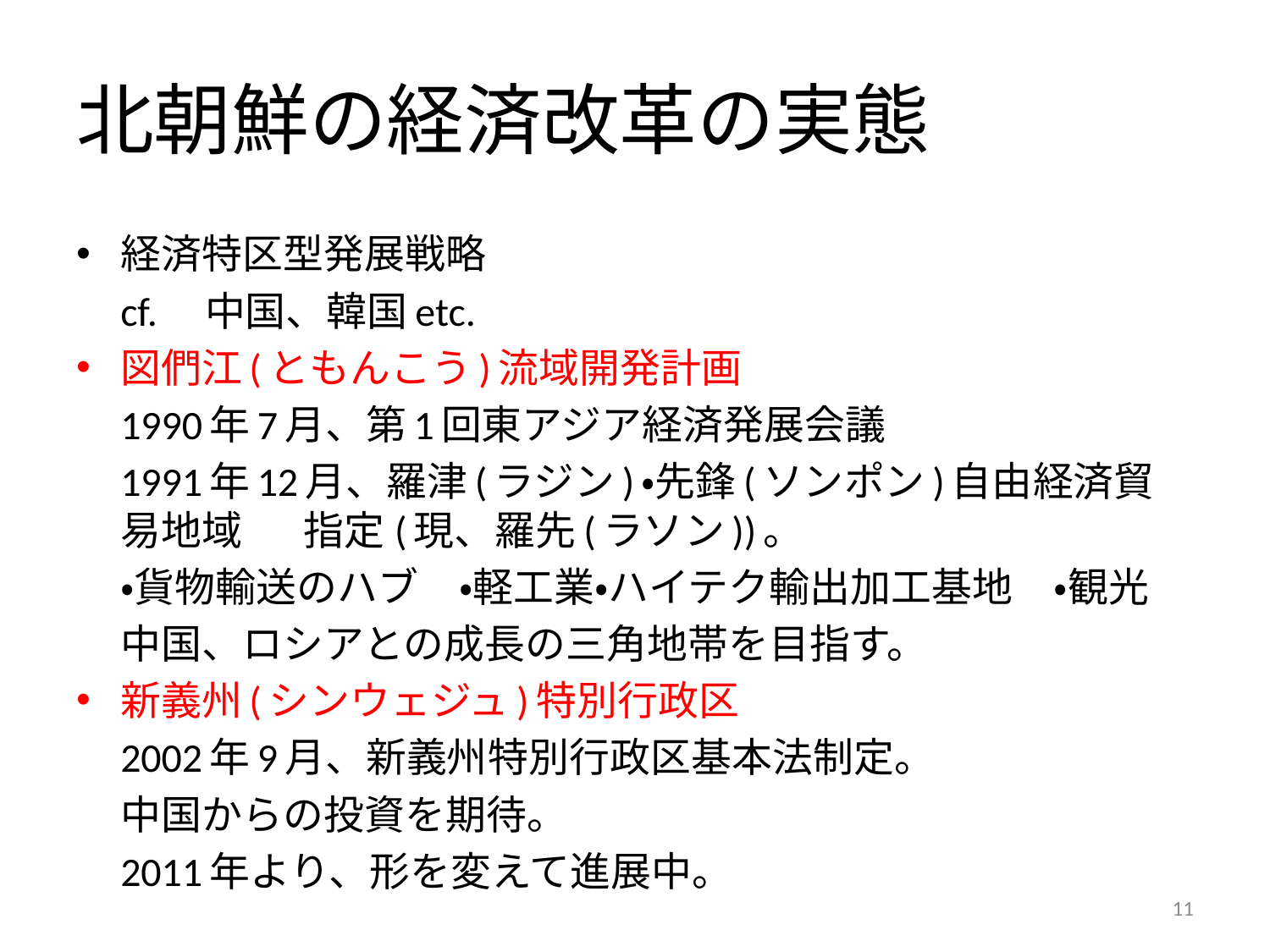

# 北朝鮮の経済改革の実態
経済特区型発展戦略
	cf.　中国、韓国etc.
図們江(ともんこう)流域開発計画
		1990年7月、第1回東アジア経済発展会議
		1991年12月、羅津(ラジン)・先鋒(ソンポン)自由経済貿易地域	指定	(現、羅先(ラソン))。
		・貨物輸送のハブ　・軽工業・ハイテク輸出加工基地　・観光
		中国、ロシアとの成長の三角地帯を目指す。
新義州(シンウェジュ)特別行政区
		2002年9月、新義州特別行政区基本法制定。
		中国からの投資を期待。
		2011年より、形を変えて進展中。
11